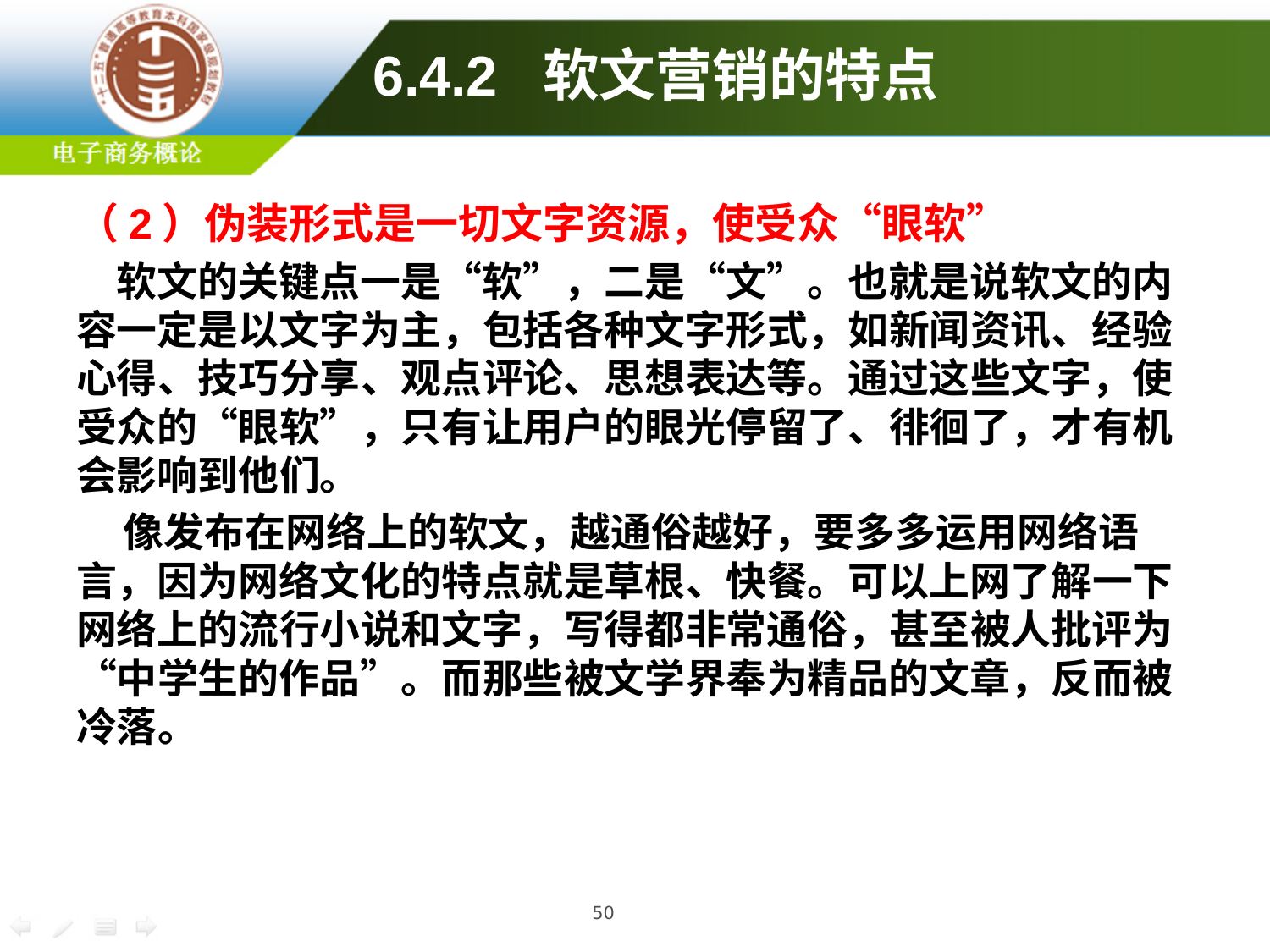

# 6.4.2  软文营销的特点
（2）伪装形式是一切文字资源，使受众“眼软”
    软文的关键点一是“软”，二是“文”。也就是说软文的内容一定是以文字为主，包括各种文字形式，如新闻资讯、经验心得、技巧分享、观点评论、思想表达等。通过这些文字，使受众的“眼软”，只有让用户的眼光停留了、徘徊了，才有机会影响到他们。
    像发布在网络上的软文，越通俗越好，要多多运用网络语言，因为网络文化的特点就是草根、快餐。可以上网了解一下网络上的流行小说和文字，写得都非常通俗，甚至被人批评为“中学生的作品”。而那些被文学界奉为精品的文章，反而被冷落。
50